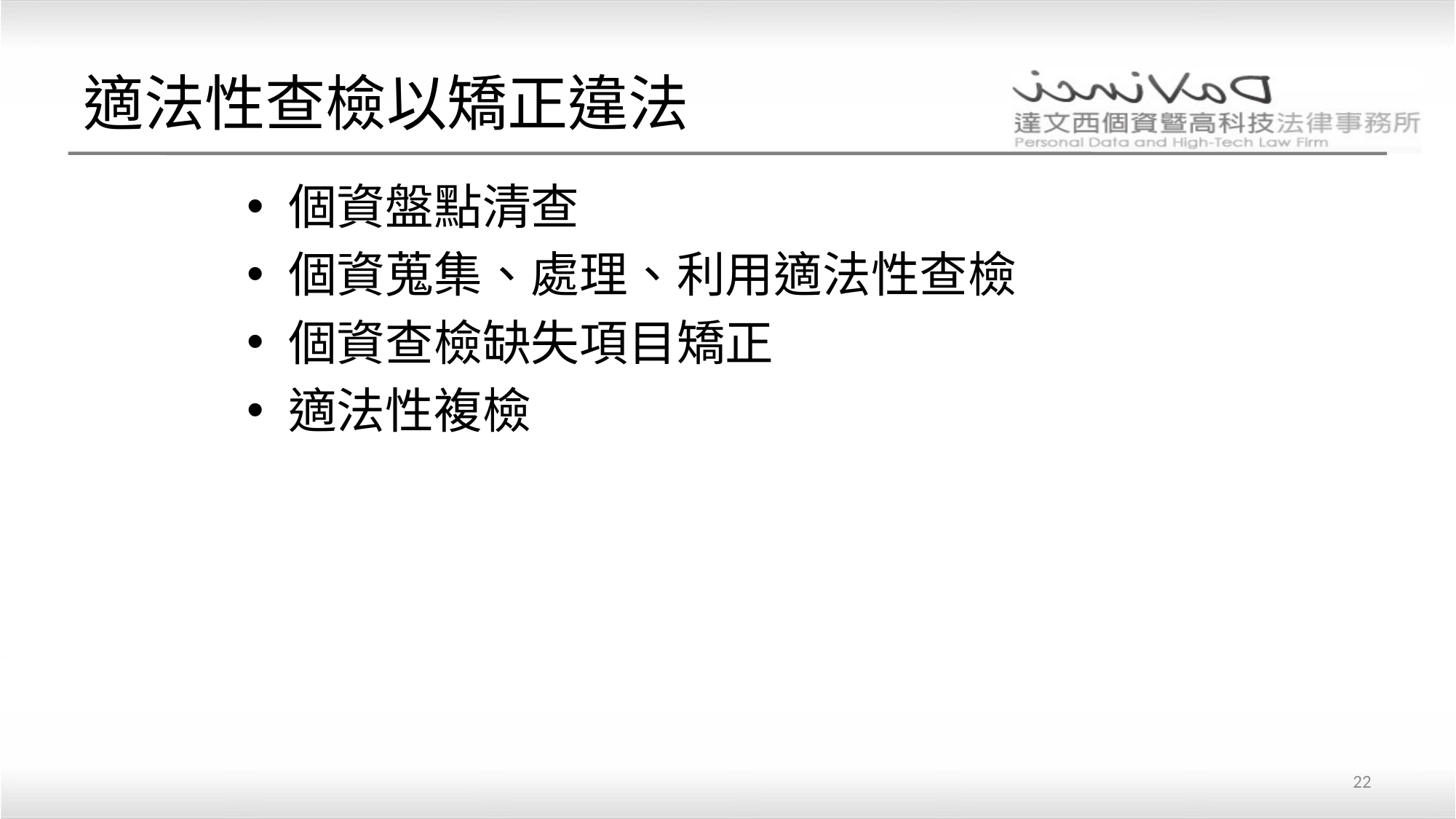

# 適法性查檢以矯正違法
個資盤點清查
個資蒐集、處理、利用適法性查檢
個資查檢缺失項目矯正
適法性複檢
22